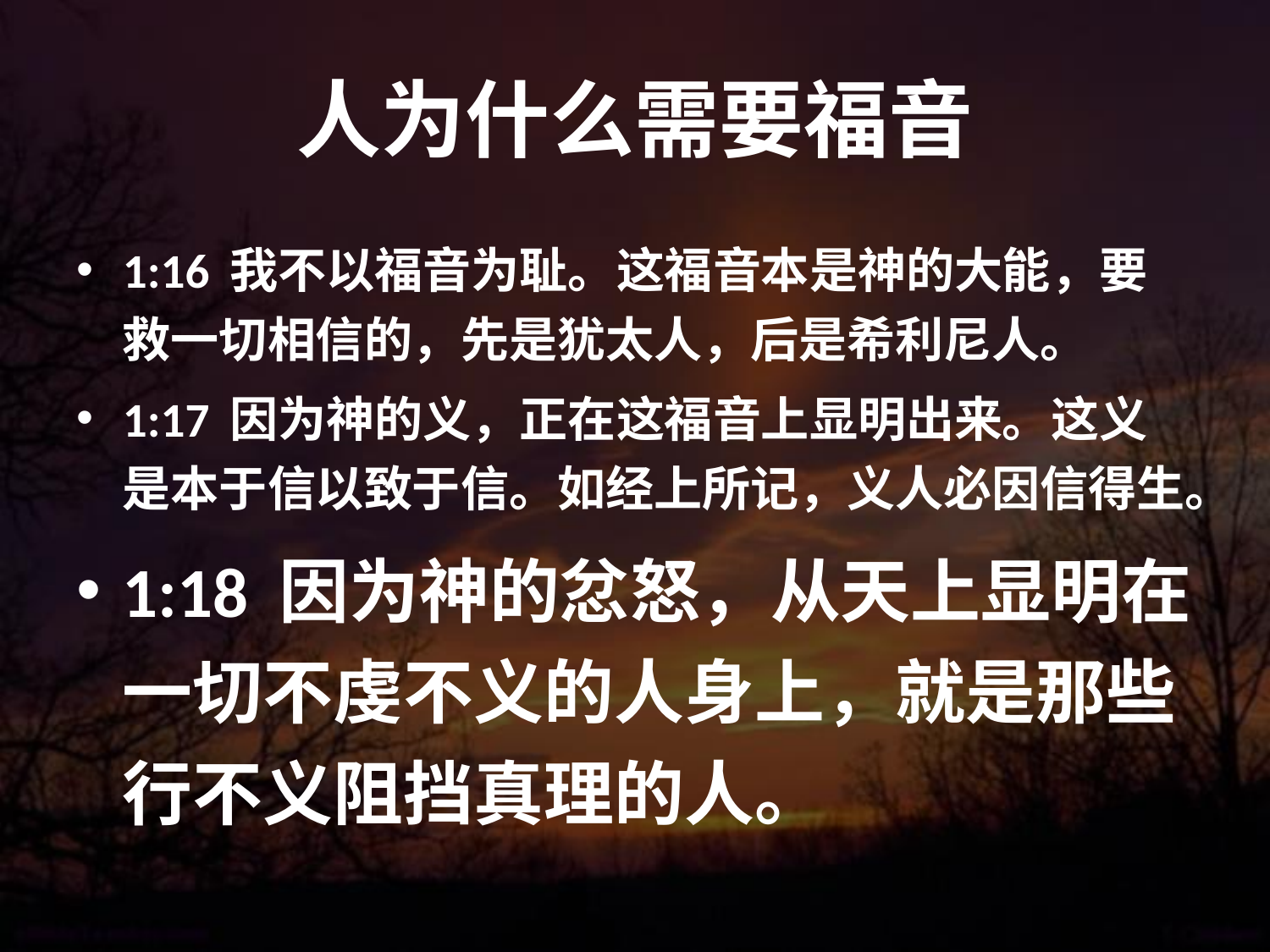

# 人为什么需要福音
1:16 我不以福音为耻。这福音本是神的大能，要救一切相信的，先是犹太人，后是希利尼人。
1:17 因为神的义，正在这福音上显明出来。这义是本于信以致于信。如经上所记，义人必因信得生。
1:18 因为神的忿怒，从天上显明在一切不虔不义的人身上，就是那些行不义阻挡真理的人。